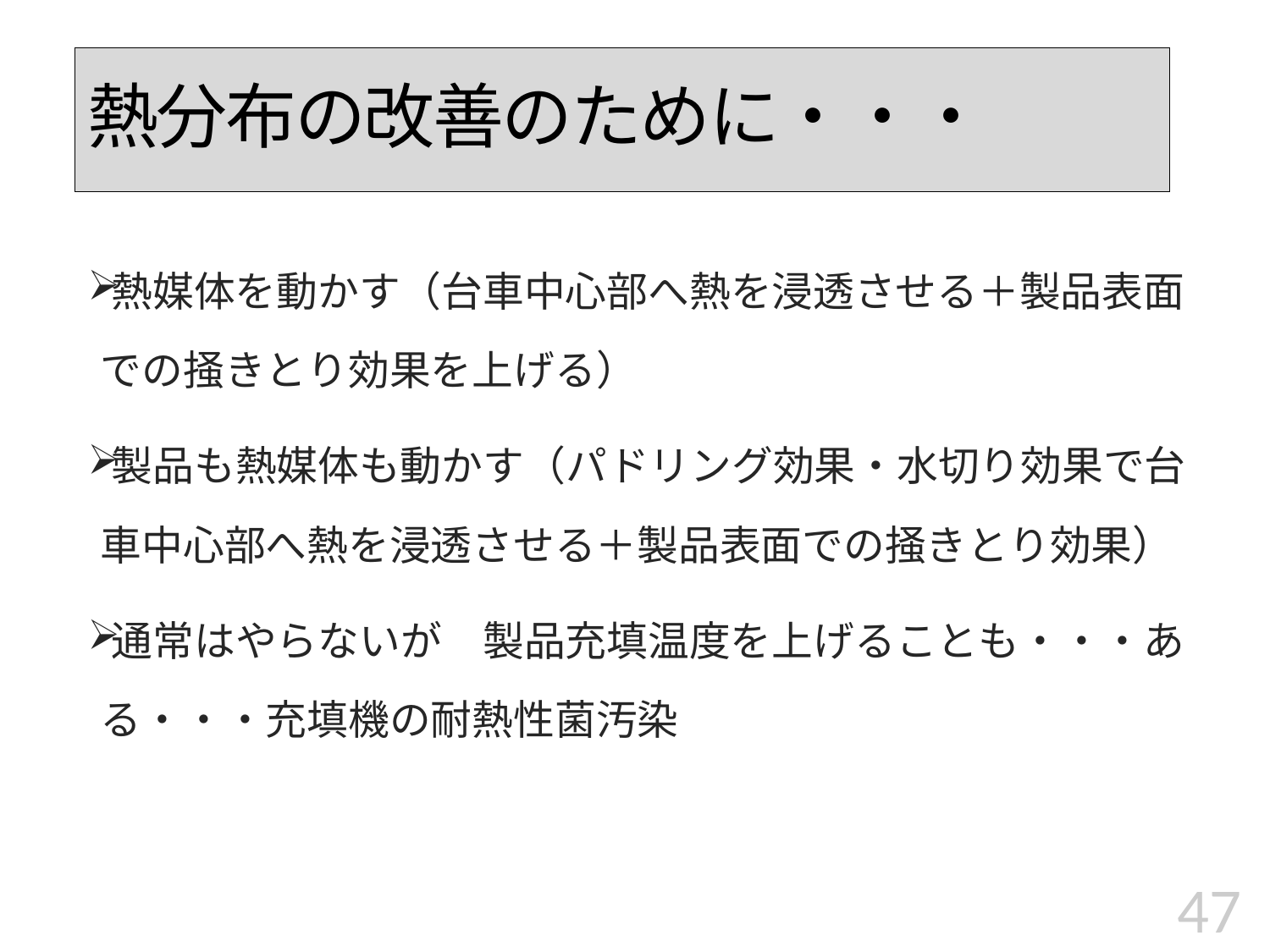

# 熱分布の改善のために・・・
熱媒体を動かす（台車中心部へ熱を浸透させる＋製品表面での掻きとり効果を上げる）
製品も熱媒体も動かす（パドリング効果・水切り効果で台車中心部へ熱を浸透させる＋製品表面での掻きとり効果）
通常はやらないが　製品充填温度を上げることも・・・ある・・・充填機の耐熱性菌汚染
47